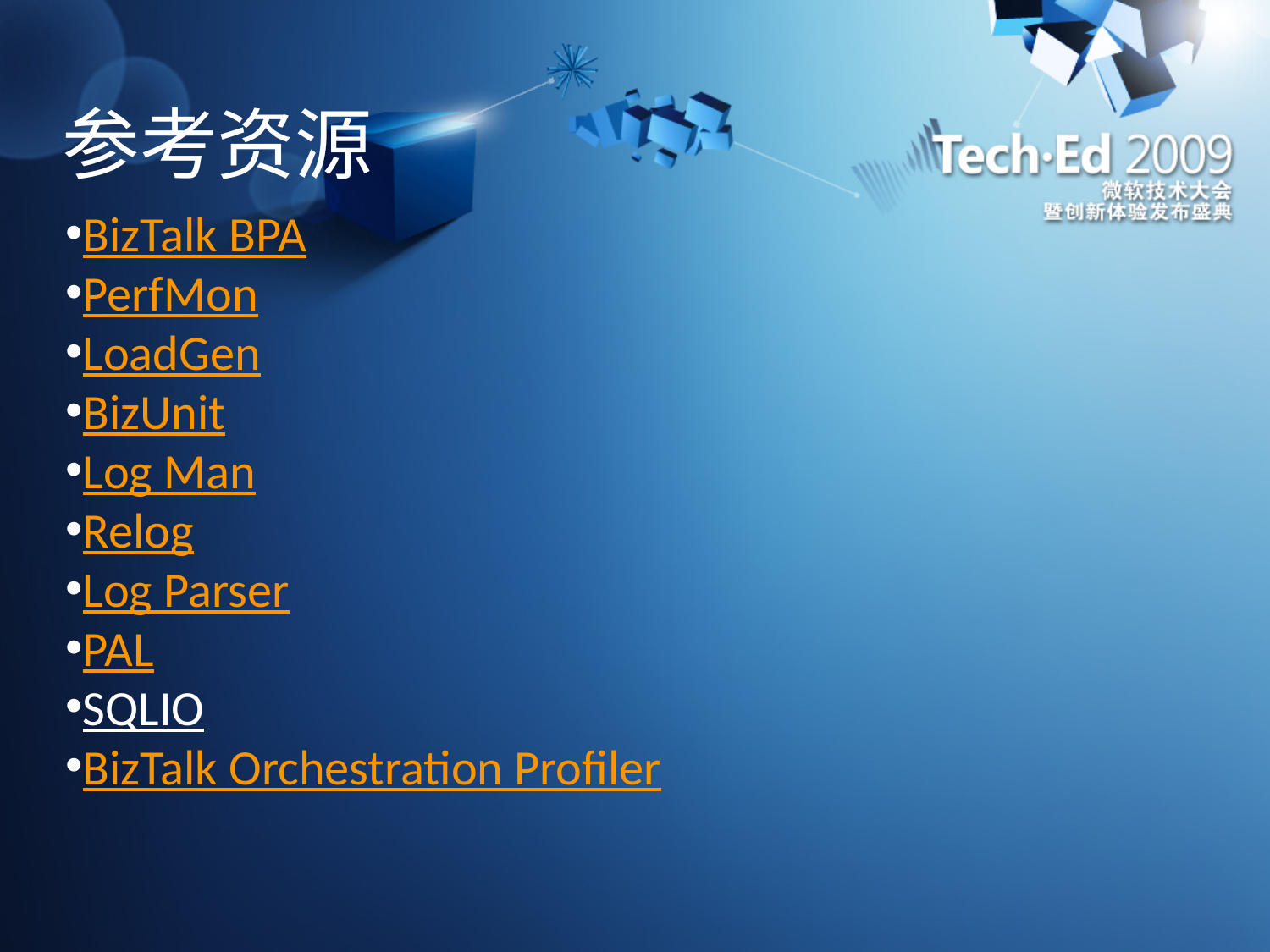

# 参考资源
BizTalk BPA
PerfMon
LoadGen
BizUnit
Log Man
Relog
Log Parser
PAL
SQLIO
BizTalk Orchestration Profiler